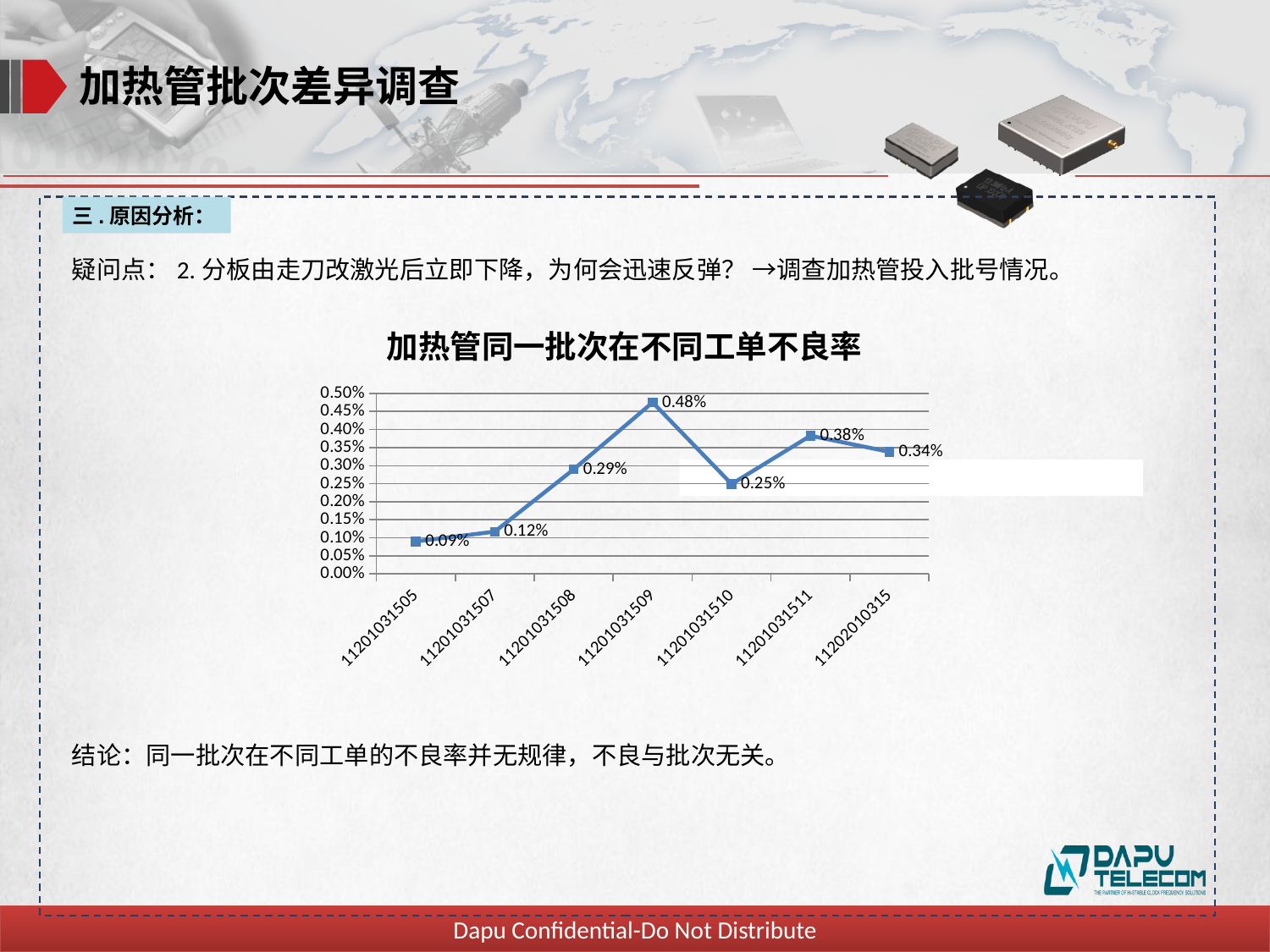

加热管批次差异调查

三.原因分析：

疑问点：2.分板由走刀改激光后立即下降，为何会迅速反弹？ →调查加热管投入批号情况。

### Chart:

| Category |  |
|---|---|
| 11201031505 | 0.0009000000000000024 |
| 11201031507 | 0.0011704119850187308 |
| 11201031508 | 0.0028976818545163956 |
| 11201031509 | 0.004750000000000003 |
| 11201031510 | 0.0024900398406374606 |
| 11201031511 | 0.0038282290279627222 |
| 11202010315 | 0.003381642512077299 |
结论：同一批次在不同工单的不良率并无规律，不良与批次无关。